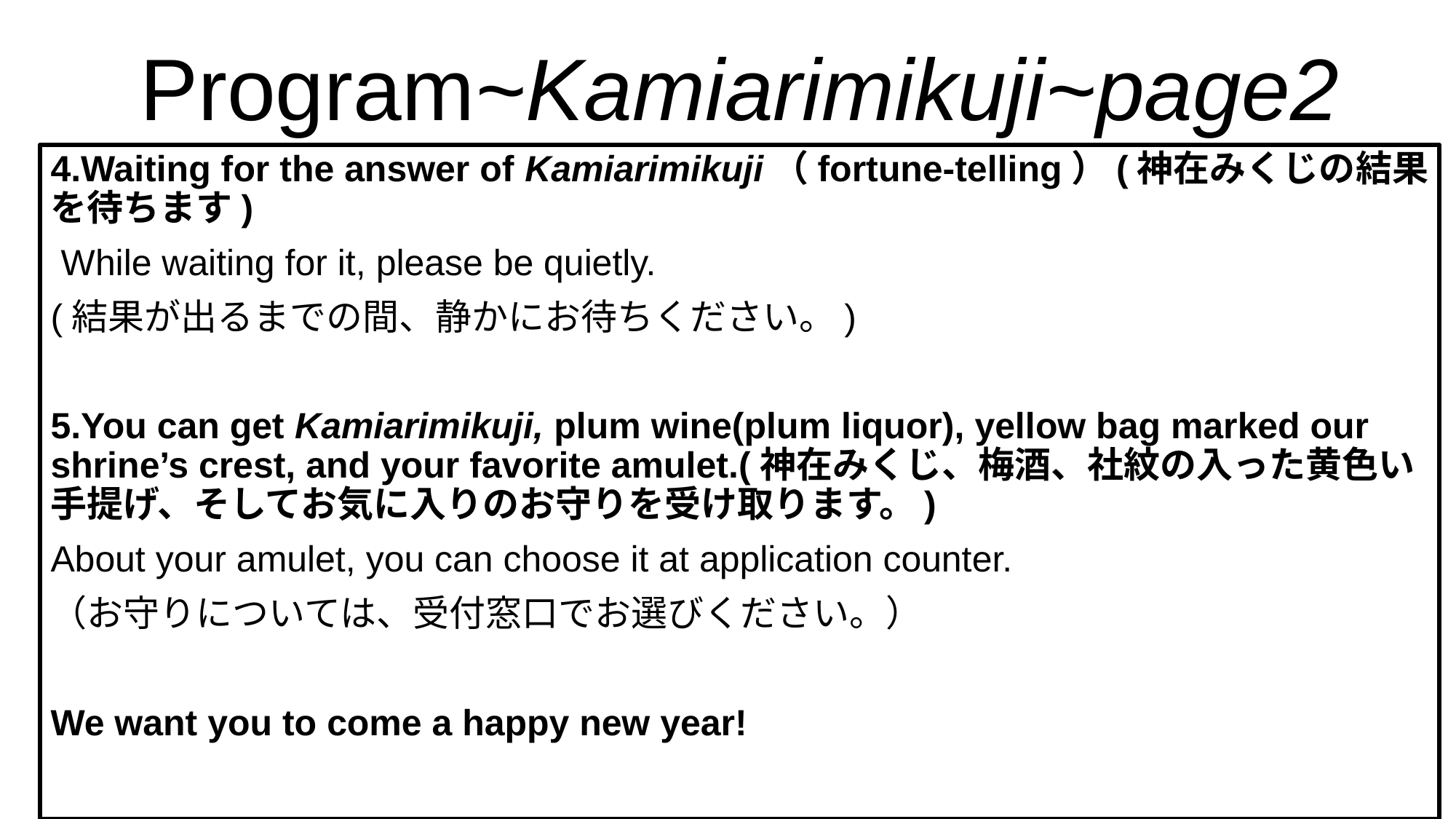

# Program~Kamiarimikuji~page2
4.Waiting for the answer of Kamiarimikuji（fortune-telling）(神在みくじの結果を待ちます)
 While waiting for it, please be quietly.
(結果が出るまでの間、静かにお待ちください。)

5.You can get Kamiarimikuji, plum wine(plum liquor), yellow bag marked our shrine’s crest, and your favorite amulet.(神在みくじ、梅酒、社紋の入った黄色い手提げ、そしてお気に入りのお守りを受け取ります。)
About your amulet, you can choose it at application counter.
（お守りについては、受付窓口でお選びください。）

We want you to come a happy new year!